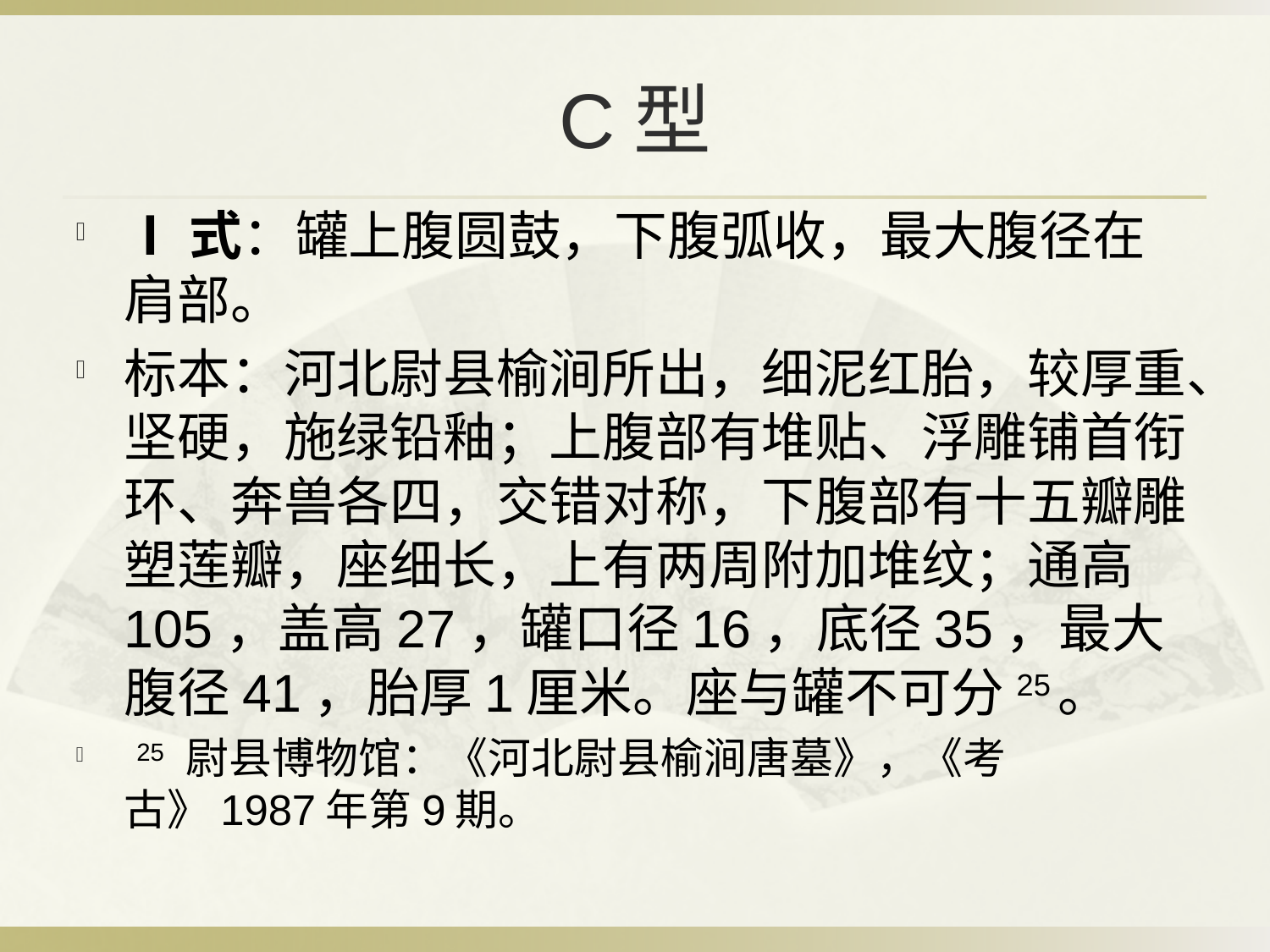

# C型
Ⅰ式：罐上腹圆鼓，下腹弧收，最大腹径在肩部。
标本：河北尉县榆涧所出，细泥红胎，较厚重、坚硬，施绿铅釉；上腹部有堆贴、浮雕铺首衔环、奔兽各四，交错对称，下腹部有十五瓣雕塑莲瓣，座细长，上有两周附加堆纹；通高105，盖高27，罐口径16，底径35，最大腹径41，胎厚1厘米。座与罐不可分25。
 25 尉县博物馆：《河北尉县榆涧唐墓》，《考古》1987年第9期。